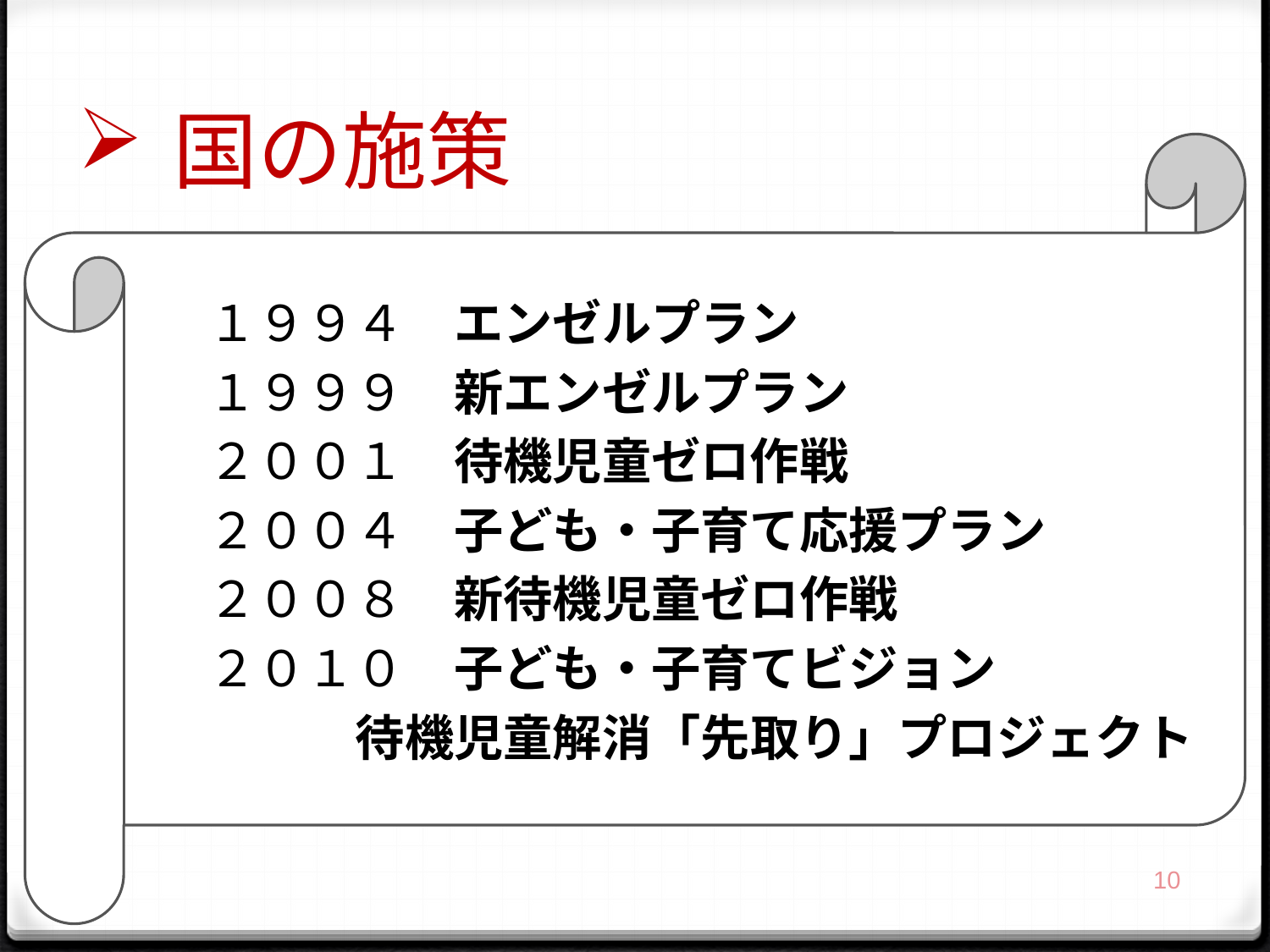

# 国の施策

１９９４　エンゼルプラン
１９９９　新エンゼルプラン
２００１　待機児童ゼロ作戦
２００４　子ども・子育て応援プラン
２００８　新待機児童ゼロ作戦
２０１０　子ども・子育てビジョン
　　　待機児童解消「先取り」プロジェクト

10